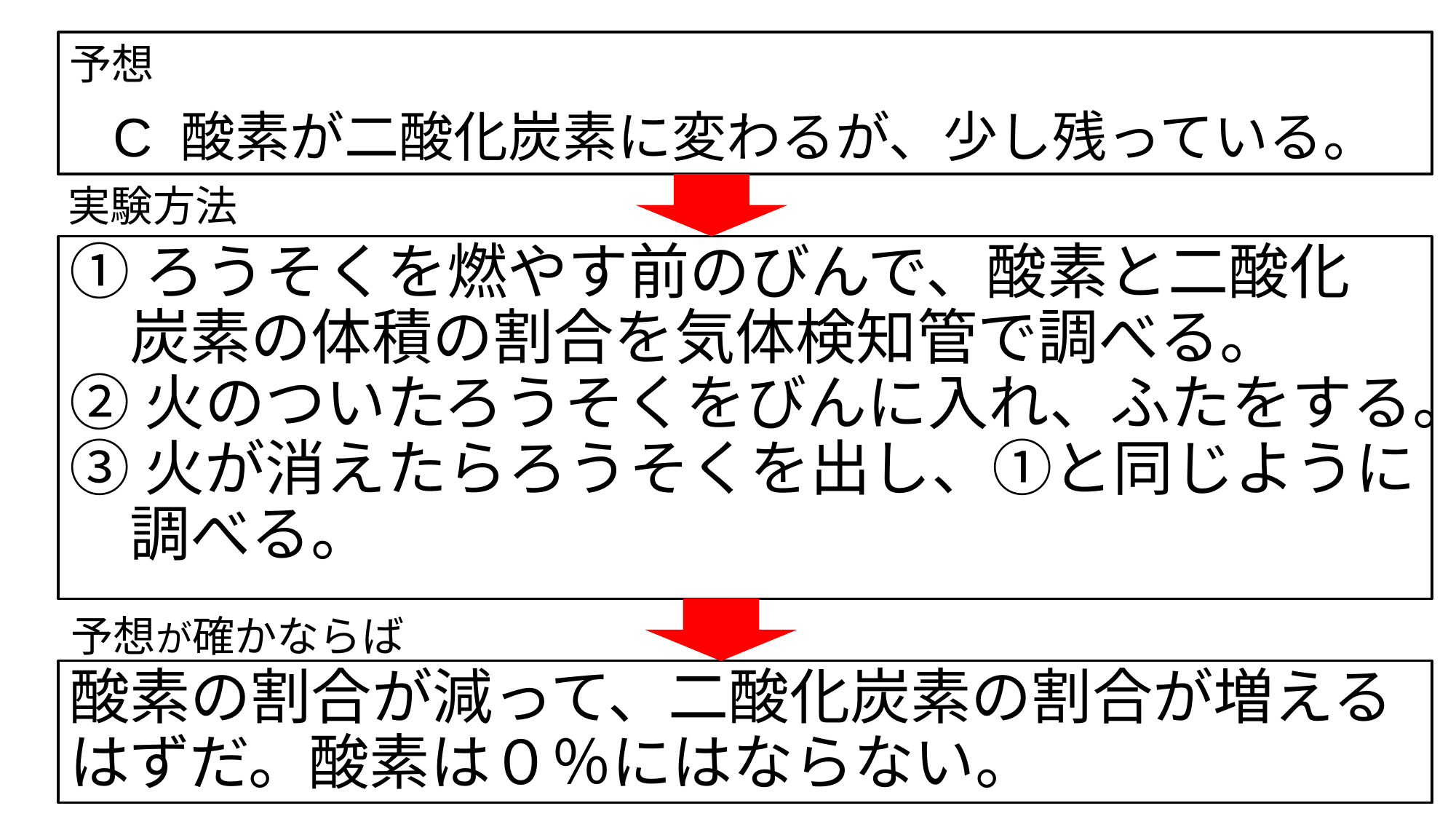

予想
# C 酸素が二酸化炭素に変わるが、少し残っている。
実験方法

①ろうそくを燃やす前のびんで、酸素と二酸化
　炭素の体積の割合を気体検知管で調べる。
②火のついたろうそくをびんに入れ、ふたをする。
③火が消えたらろうそくを出し、①と同じように
　調べる。

予想が確かならば
酸素の割合が減って、二酸化炭素の割合が増えるはずだ。酸素は０％にはならない。